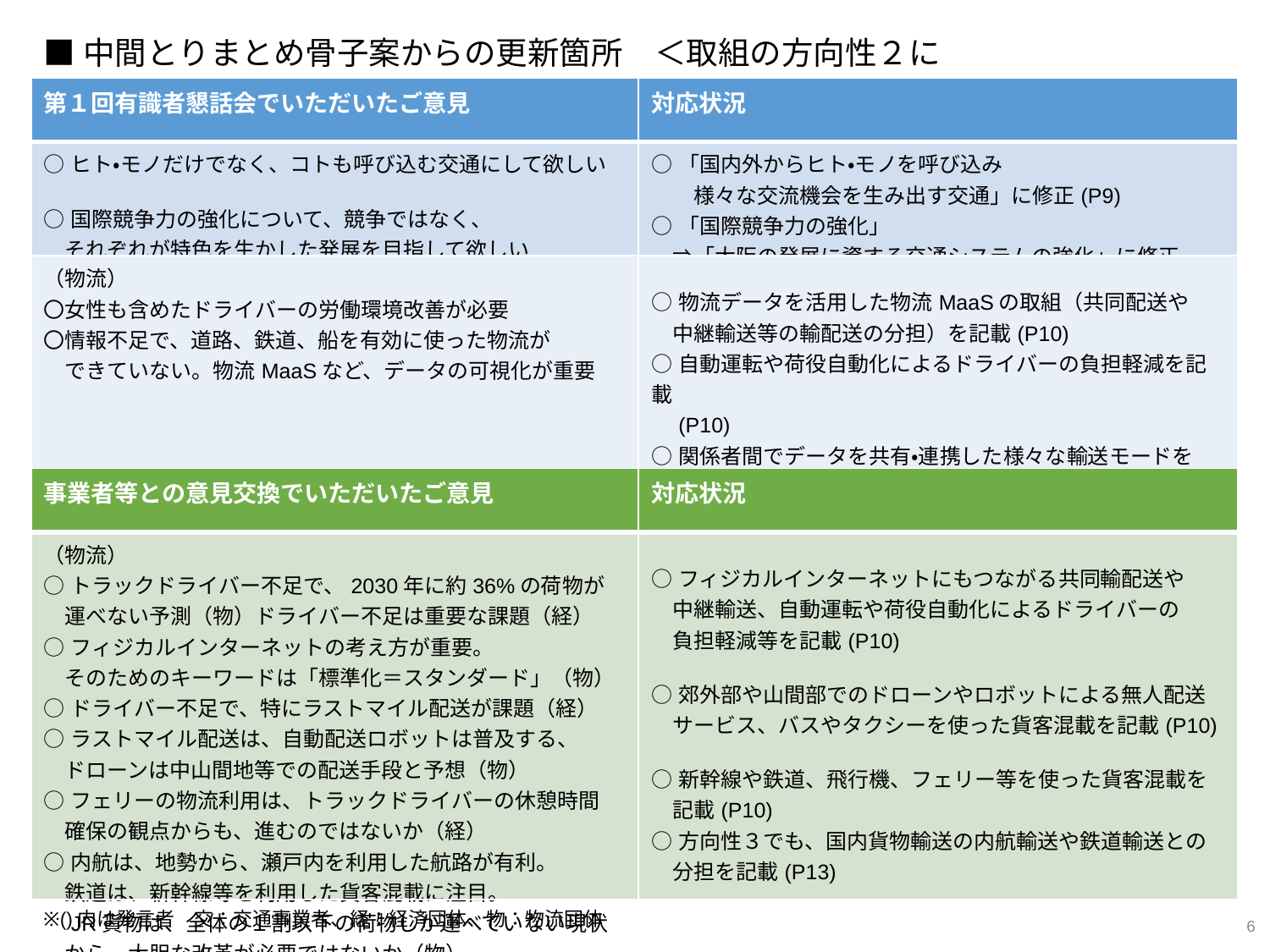

■中間とりまとめ骨子案からの更新箇所　＜取組の方向性２について＞
| 第１回有識者懇話会でいただいたご意見 | 対応状況 |
| --- | --- |
| ○ヒト・モノだけでなく、コトも呼び込む交通にして欲しい ○国際競争力の強化について、競争ではなく、 　それぞれが特色を生かした発展を目指して欲しい | ○「国内外からヒト・モノを呼び込み 　　様々な交流機会を生み出す交通」に修正(P9) ○「国際競争力の強化」 　⇒「大阪の発展に資する交通システムの強化」に修正(P9) |
| （物流） 〇女性も含めたドライバーの労働環境改善が必要 〇情報不足で、道路、鉄道、船を有効に使った物流が 　できていない。物流MaaSなど、データの可視化が重要 | ○物流データを活用した物流MaaSの取組（共同配送や 　中継輸送等の輸配送の分担）を記載(P10) ○自動運転や荷役自動化によるドライバーの負担軽減を記載 　(P10) ○関係者間でデータを共有・連携した様々な輸送モードを 　使った貨客混載を記載(P10) |

| 事業者等との意見交換でいただいたご意見 | 対応状況 |
| --- | --- |
| （物流） ○トラックドライバー不足で、2030年に約36%の荷物が 　運べない予測（物）ドライバー不足は重要な課題（経） ○フィジカルインターネットの考え方が重要。 　そのためのキーワードは「標準化＝スタンダード」（物） ○ドライバー不足で、特にラストマイル配送が課題（経） ○ラストマイル配送は、自動配送ロボットは普及する、 　ドローンは中山間地等での配送手段と予想（物） ○フェリーの物流利用は、トラックドライバーの休憩時間 　確保の観点からも、進むのではないか（経） ○内航は、地勢から、瀬戸内を利用した航路が有利。 　鉄道は、新幹線等を利用した貨客混載に注目。 　JR貨物は、全体の１割以下の荷物しか運べていない現状 　から、大胆な改革が必要ではないか（物） | ○フィジカルインターネットにもつながる共同輸配送や 　中継輸送、自動運転や荷役自動化によるドライバーの 　負担軽減等を記載(P10) ○郊外部や山間部でのドローンやロボットによる無人配送 　サービス、バスやタクシーを使った貨客混載を記載(P10) ○新幹線や鉄道、飛行機、フェリー等を使った貨客混載を 　記載(P10) ○方向性３でも、国内貨物輸送の内航輸送や鉄道輸送との 　分担を記載(P13) |
※()内は発言者　交：交通事業者、経：経済団体、物：物流団体
6